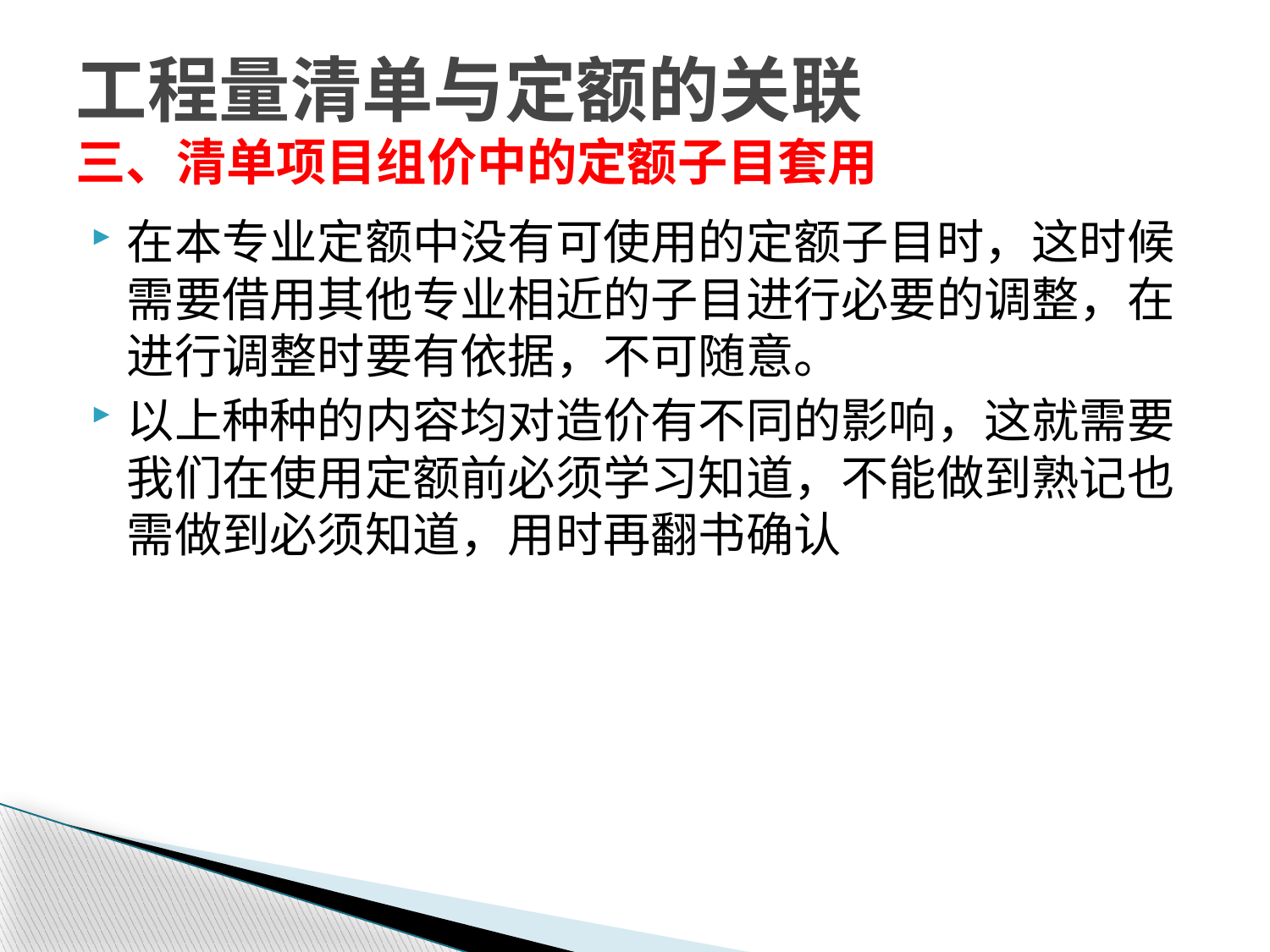

# 工程量清单与定额的关联 三、清单项目组价中的定额子目套用
在本专业定额中没有可使用的定额子目时，这时候需要借用其他专业相近的子目进行必要的调整，在进行调整时要有依据，不可随意。
以上种种的内容均对造价有不同的影响，这就需要我们在使用定额前必须学习知道，不能做到熟记也需做到必须知道，用时再翻书确认